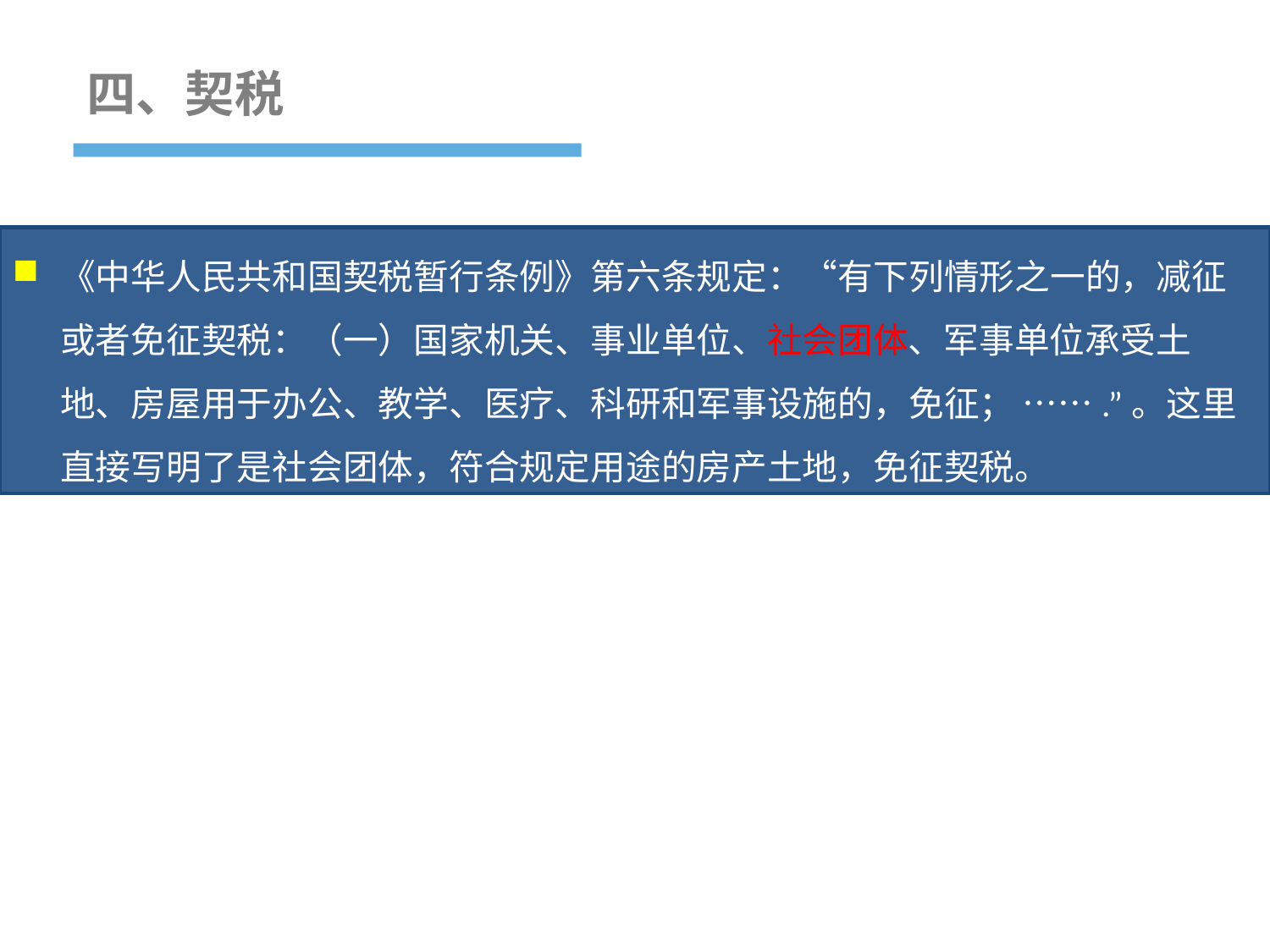

四、契税
《中华人民共和国契税暂行条例》第六条规定：“有下列情形之一的，减征或者免征契税：（一）国家机关、事业单位、社会团体、军事单位承受土地、房屋用于办公、教学、医疗、科研和军事设施的，免征； …….”。这里直接写明了是社会团体，符合规定用途的房产土地，免征契税。